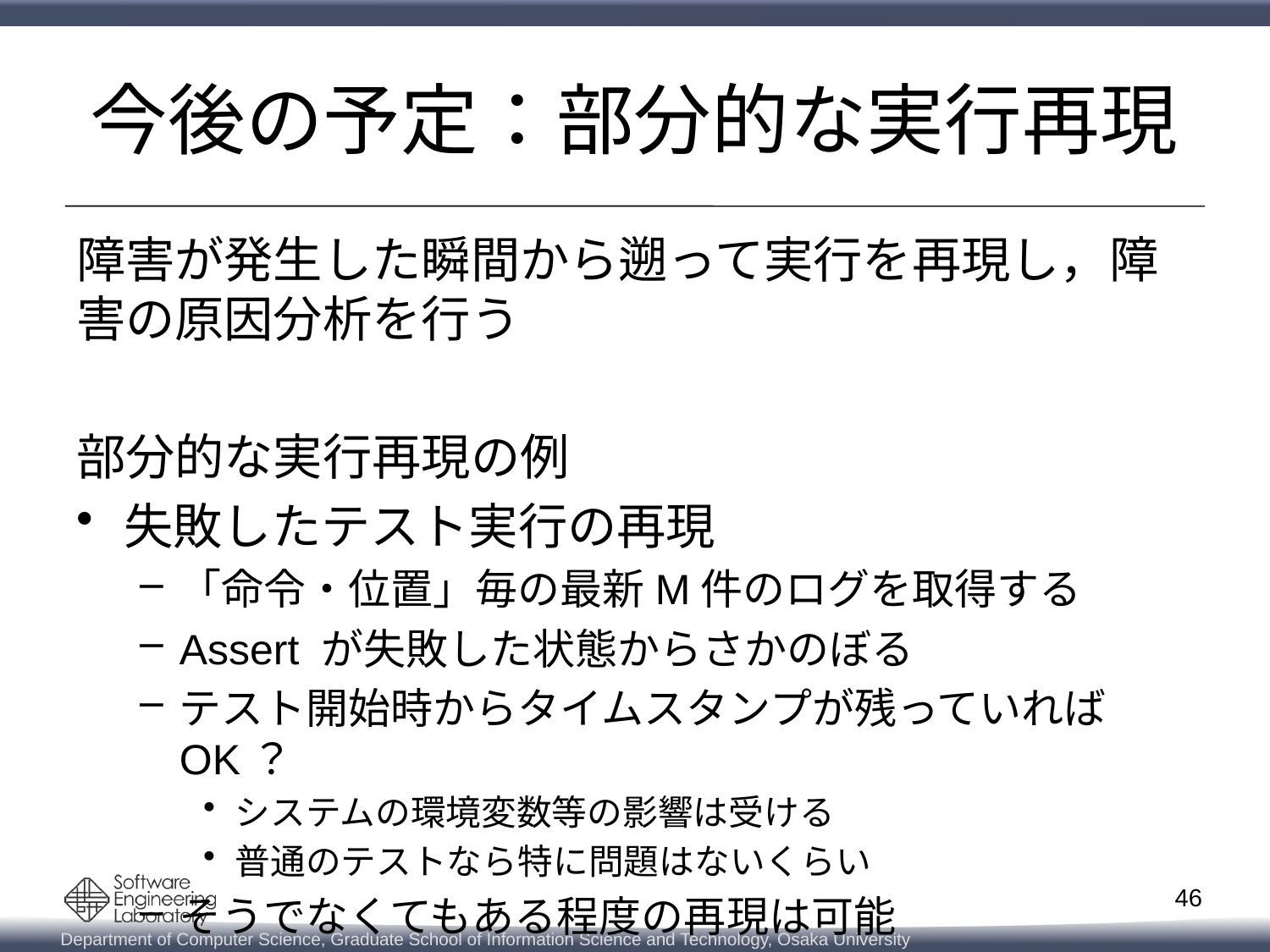

# 今後の予定：部分的な実行再現
障害が発生した瞬間から遡って実行を再現し，障害の原因分析を行う

部分的な実行再現の例
失敗したテスト実行の再現
「命令・位置」毎の最新M件のログを取得する
Assert が失敗した状態からさかのぼる
テスト開始時からタイムスタンプが残っていればOK？
システムの環境変数等の影響は受ける
普通のテストなら特に問題はないくらい
そうでなくてもある程度の再現は可能

46